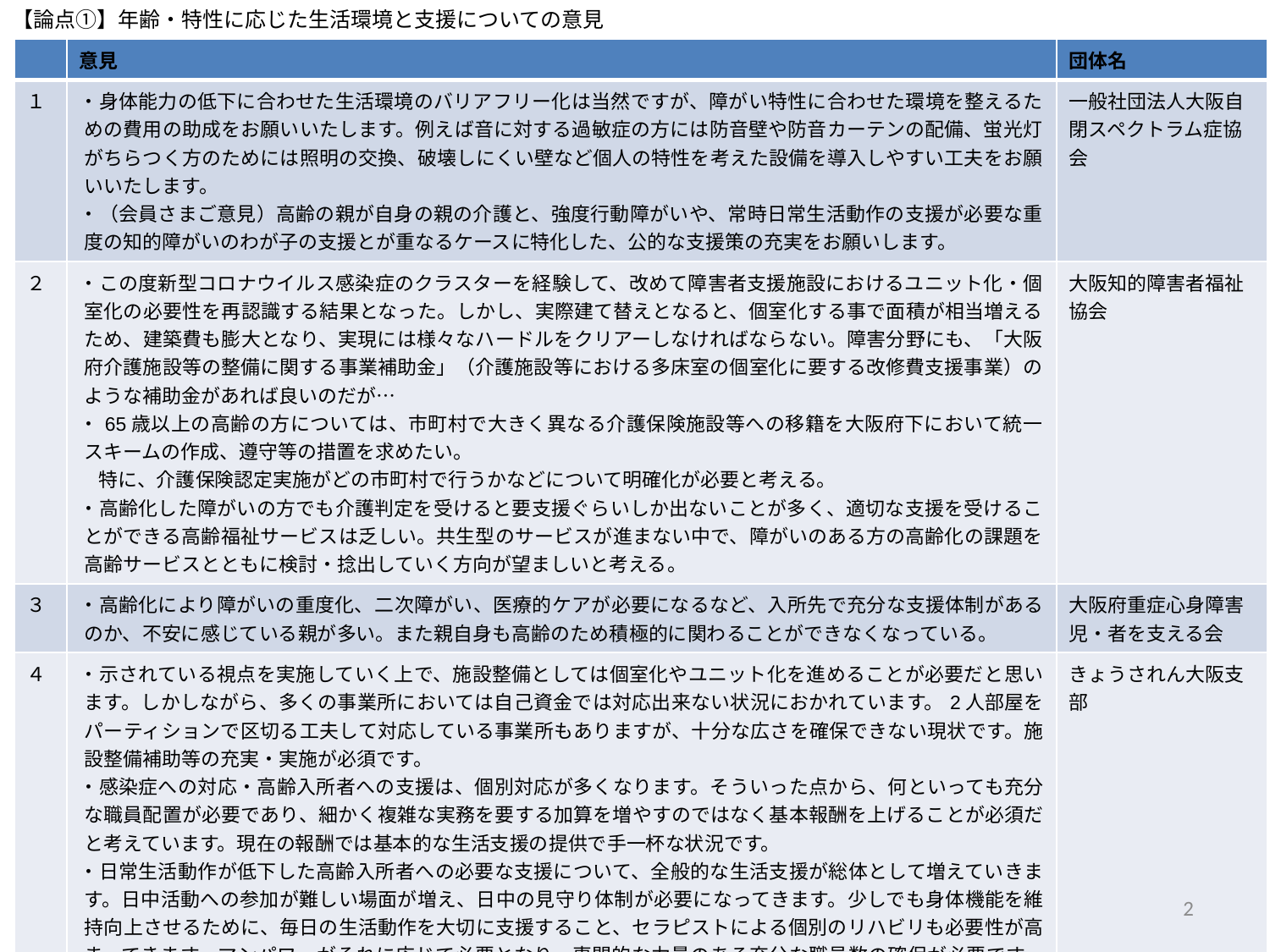

【論点➀】年齢・特性に応じた生活環境と支援についての意見
|  | 意見 | 団体名 |
| --- | --- | --- |
| １ | ・身体能力の低下に合わせた生活環境のバリアフリー化は当然ですが、障がい特性に合わせた環境を整えるための費用の助成をお願いいたします。例えば音に対する過敏症の方には防音壁や防音カーテンの配備、蛍光灯がちらつく方のためには照明の交換、破壊しにくい壁など個人の特性を考えた設備を導入しやすい工夫をお願いいたします。 ・（会員さまご意見）高齢の親が自身の親の介護と、強度行動障がいや、常時日常生活動作の支援が必要な重度の知的障がいのわが子の支援とが重なるケースに特化した、公的な支援策の充実をお願いします。 | 一般社団法人大阪自閉スペクトラム症協会 |
| ２ | ・この度新型コロナウイルス感染症のクラスターを経験して、改めて障害者支援施設におけるユニット化・個室化の必要性を再認識する結果となった。しかし、実際建て替えとなると、個室化する事で面積が相当増えるため、建築費も膨大となり、実現には様々なハードルをクリアーしなければならない。障害分野にも、「大阪府介護施設等の整備に関する事業補助金」（介護施設等における多床室の個室化に要する改修費支援事業）のような補助金があれば良いのだが… ・65歳以上の高齢の方については、市町村で大きく異なる介護保険施設等への移籍を大阪府下において統一スキームの作成、遵守等の措置を求めたい。 　特に、介護保険認定実施がどの市町村で行うかなどについて明確化が必要と考える。 ・高齢化した障がいの方でも介護判定を受けると要支援ぐらいしか出ないことが多く、適切な支援を受けることができる高齢福祉サービスは乏しい。共生型のサービスが進まない中で、障がいのある方の高齢化の課題を高齢サービスとともに検討・捻出していく方向が望ましいと考える。 | 大阪知的障害者福祉協会 |
| ３ | ・高齢化により障がいの重度化、二次障がい、医療的ケアが必要になるなど、入所先で充分な支援体制があるのか、不安に感じている親が多い。また親自身も高齢のため積極的に関わることができなくなっている。 | 大阪府重症心身障害児・者を支える会 |
| ４ | ・示されている視点を実施していく上で、施設整備としては個室化やユニット化を進めることが必要だと思います。しかしながら、多くの事業所においては自己資金では対応出来ない状況におかれています。2人部屋をパーティションで区切る工夫して対応している事業所もありますが、十分な広さを確保できない現状です。施設整備補助等の充実・実施が必須です。 ・感染症への対応・高齢入所者への支援は、個別対応が多くなります。そういった点から、何といっても充分な職員配置が必要であり、細かく複雑な実務を要する加算を増やすのではなく基本報酬を上げることが必須だと考えています。現在の報酬では基本的な生活支援の提供で手一杯な状況です。 ・日常生活動作が低下した高齢入所者への必要な支援について、全般的な生活支援が総体として増えていきます。日中活動への参加が難しい場面が増え、日中の見守り体制が必要になってきます。少しでも身体機能を維持向上させるために、毎日の生活動作を大切に支援すること、セラピストによる個別のリハビリも必要性が高まってきます。マンパワーがそれに応じて必要となり、専門的な力量のある充分な職員数の確保が必要です。 | きょうされん大阪支部 |
2